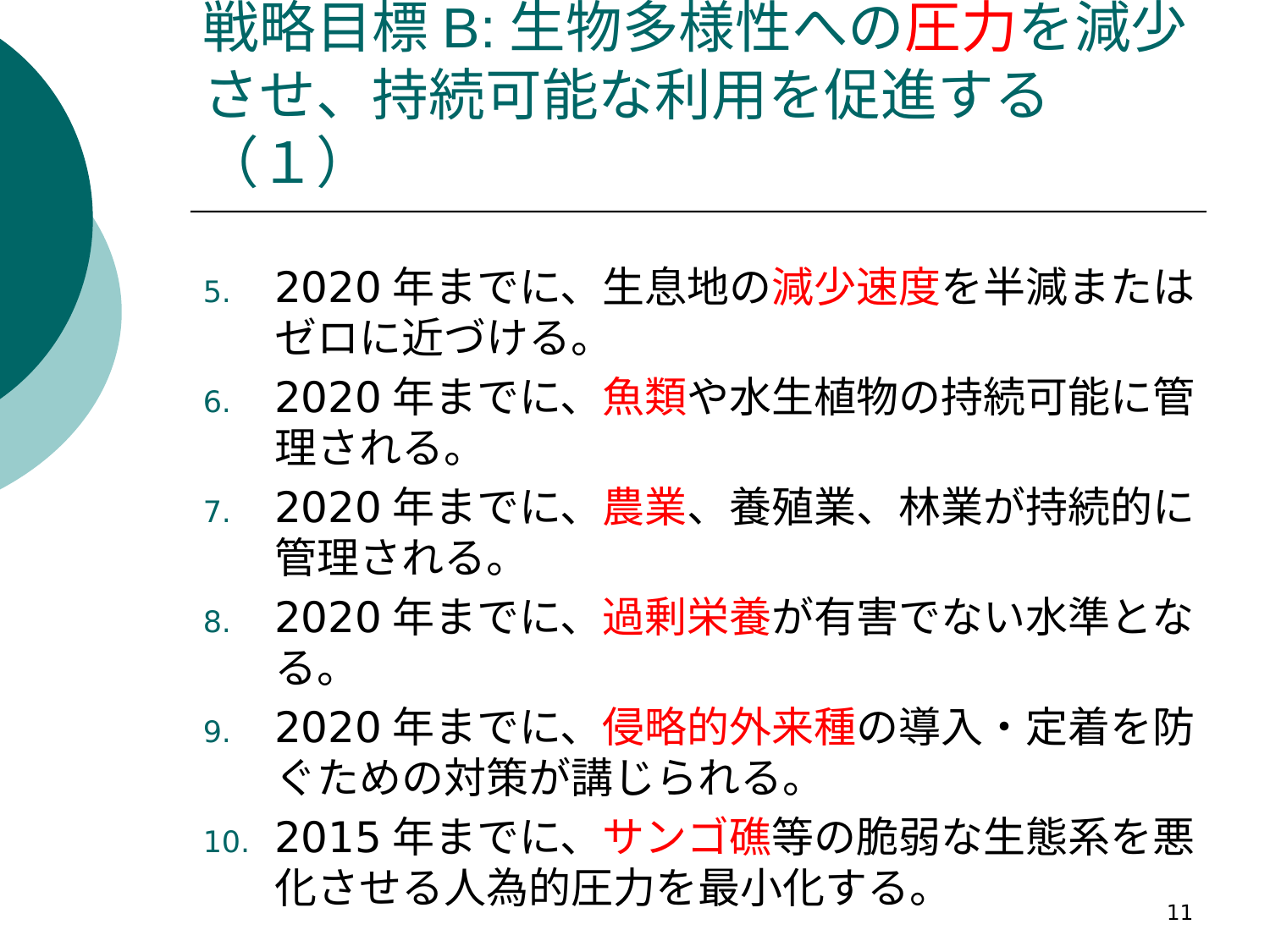

# 戦略目標B:生物多様性への圧力を減少させ、持続可能な利用を促進する（１）
2020年までに、生息地の減少速度を半減またはゼロに近づける。
2020年までに、魚類や水生植物の持続可能に管理される。
2020年までに、農業、養殖業、林業が持続的に管理される。
2020年までに、過剰栄養が有害でない水準となる。
2020年までに、侵略的外来種の導入・定着を防ぐための対策が講じられる。
2015年までに、サンゴ礁等の脆弱な生態系を悪化させる人為的圧力を最小化する。

11